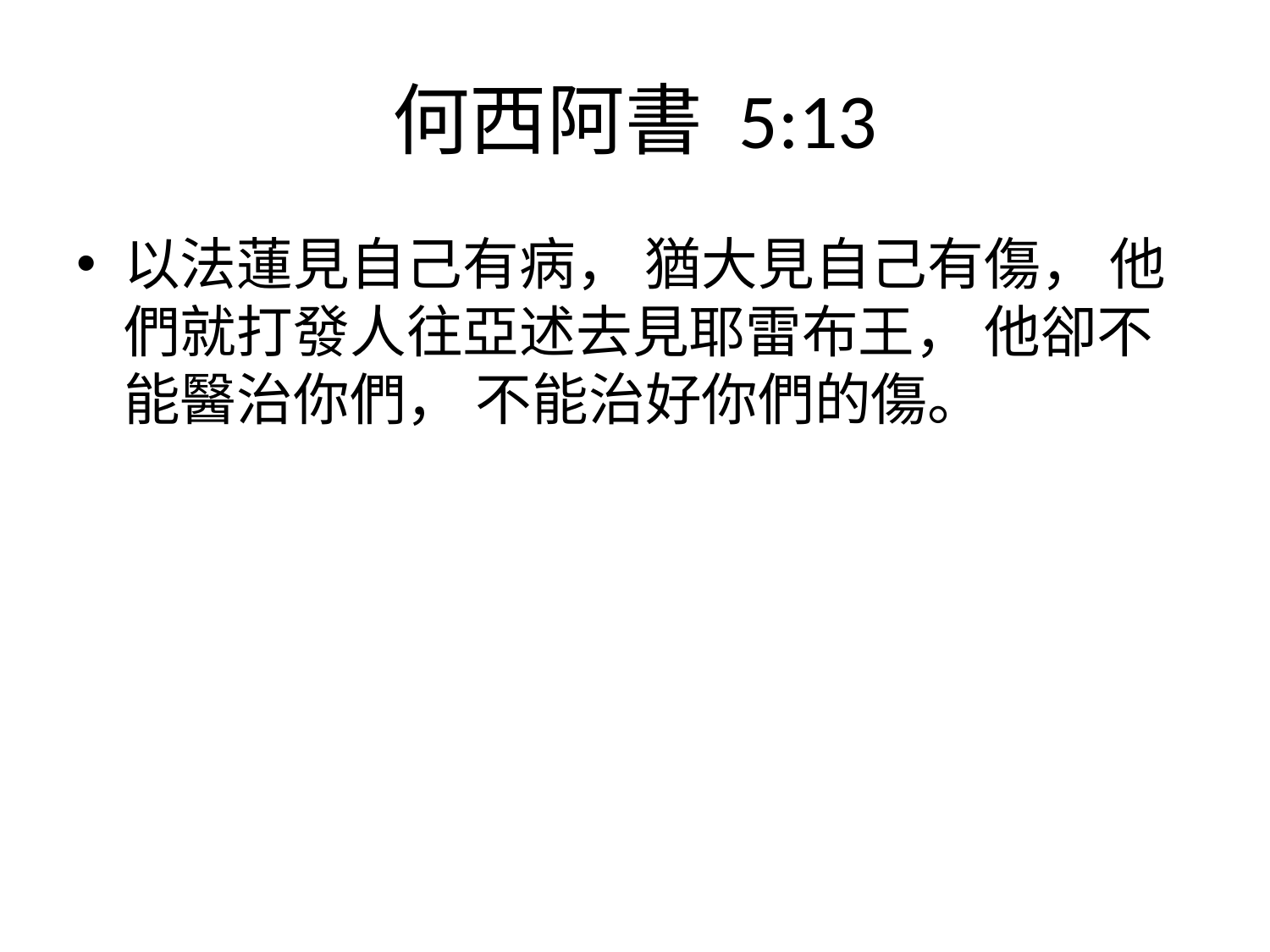

# 何西阿書‬ ‭5:13
以法蓮見自己有病， 猶大見自己有傷， 他們就打發人往亞述去見耶雷布王， 他卻不能醫治你們， 不能治好你們的傷。